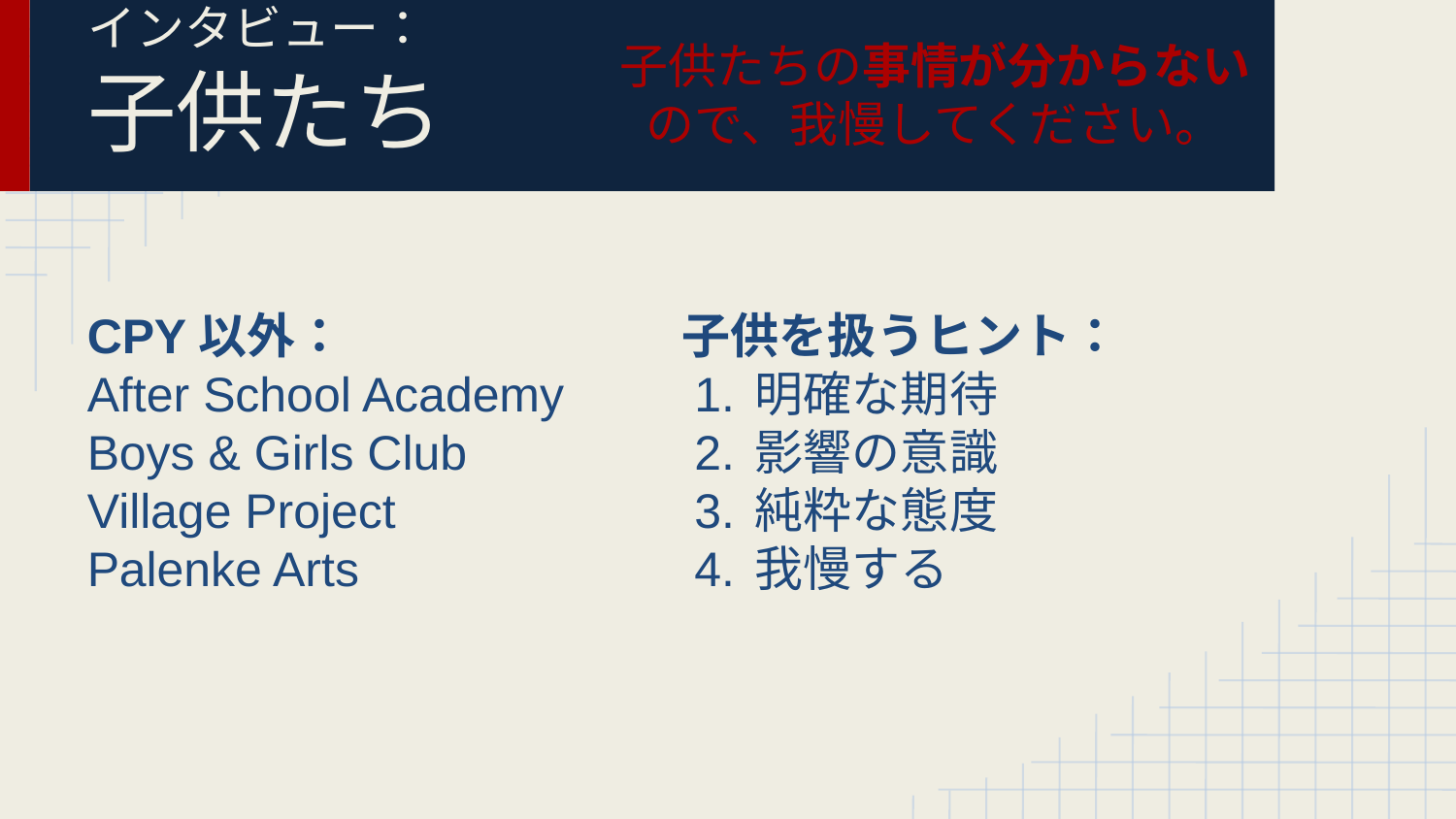

# インタビュー：
子供たち
子供たちの事情が分からないので、我慢してください。

CPY以外：
After School Academy
Boys & Girls Club
Village Project
Palenke Arts

子供を扱うヒント：
明確な期待
影響の意識
純粋な態度
我慢する